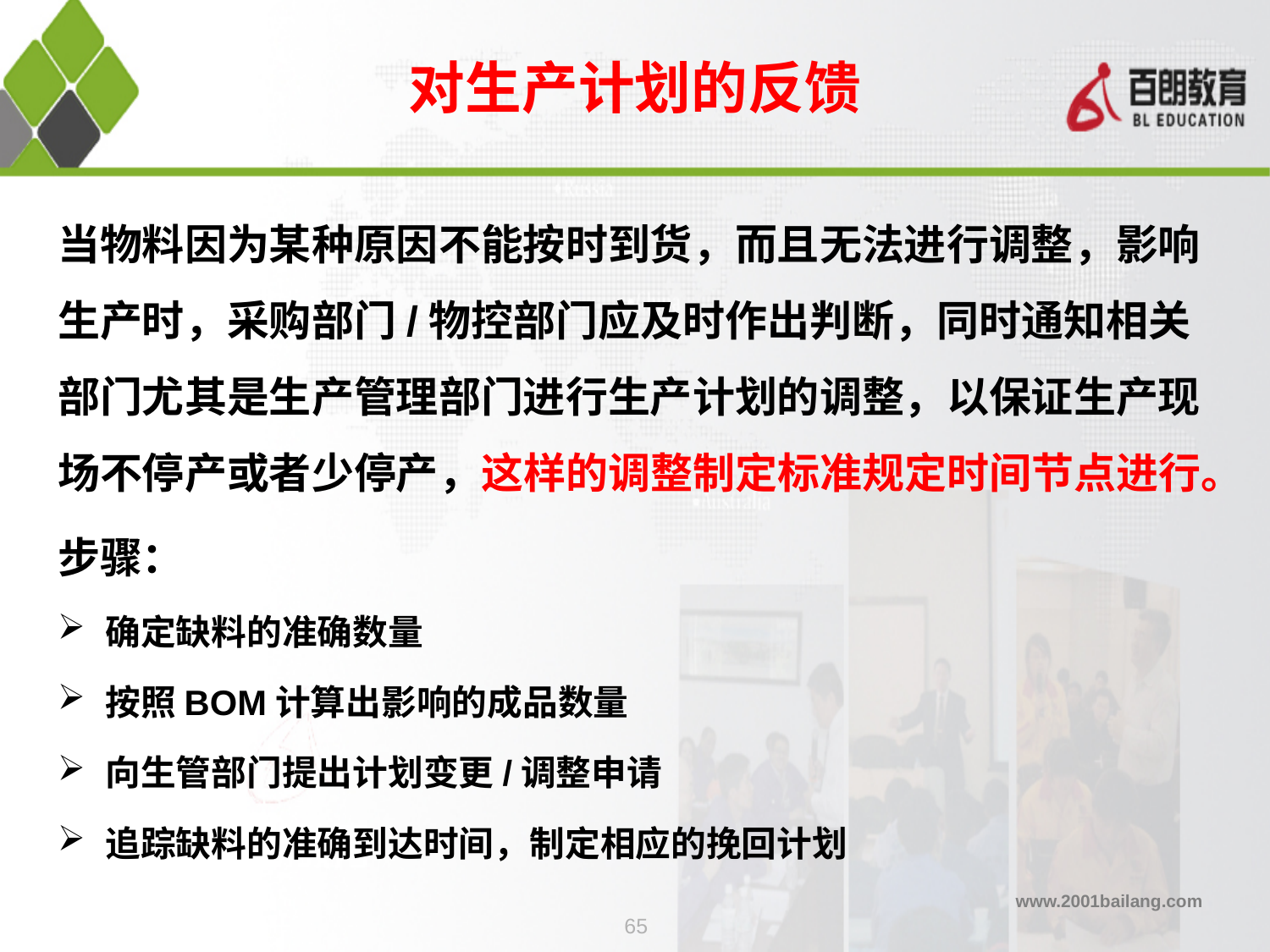

# 对生产计划的反馈
当物料因为某种原因不能按时到货，而且无法进行调整，影响生产时，采购部门/物控部门应及时作出判断，同时通知相关部门尤其是生产管理部门进行生产计划的调整，以保证生产现场不停产或者少停产，这样的调整制定标准规定时间节点进行。
步骤：
确定缺料的准确数量
按照BOM计算出影响的成品数量
向生管部门提出计划变更/调整申请
追踪缺料的准确到达时间，制定相应的挽回计划
65